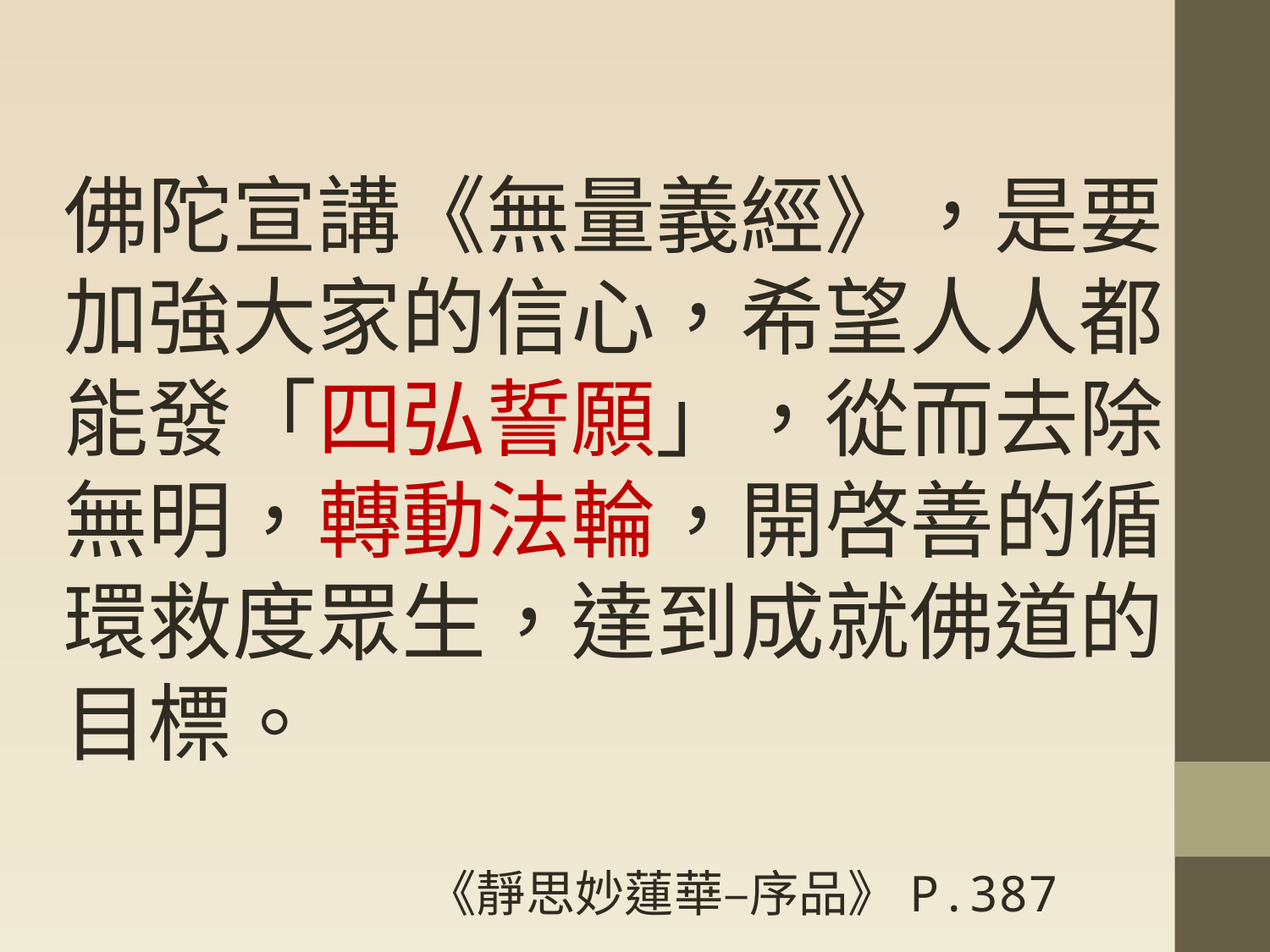

佛陀宣講《無量義經》，是要加強大家的信心，希望人人都能發「四弘誓願」，從而去除無明，轉動法輪，開啓善的循環救度眾生，達到成就佛道的目標。
《靜思妙蓮華–序品》P.387